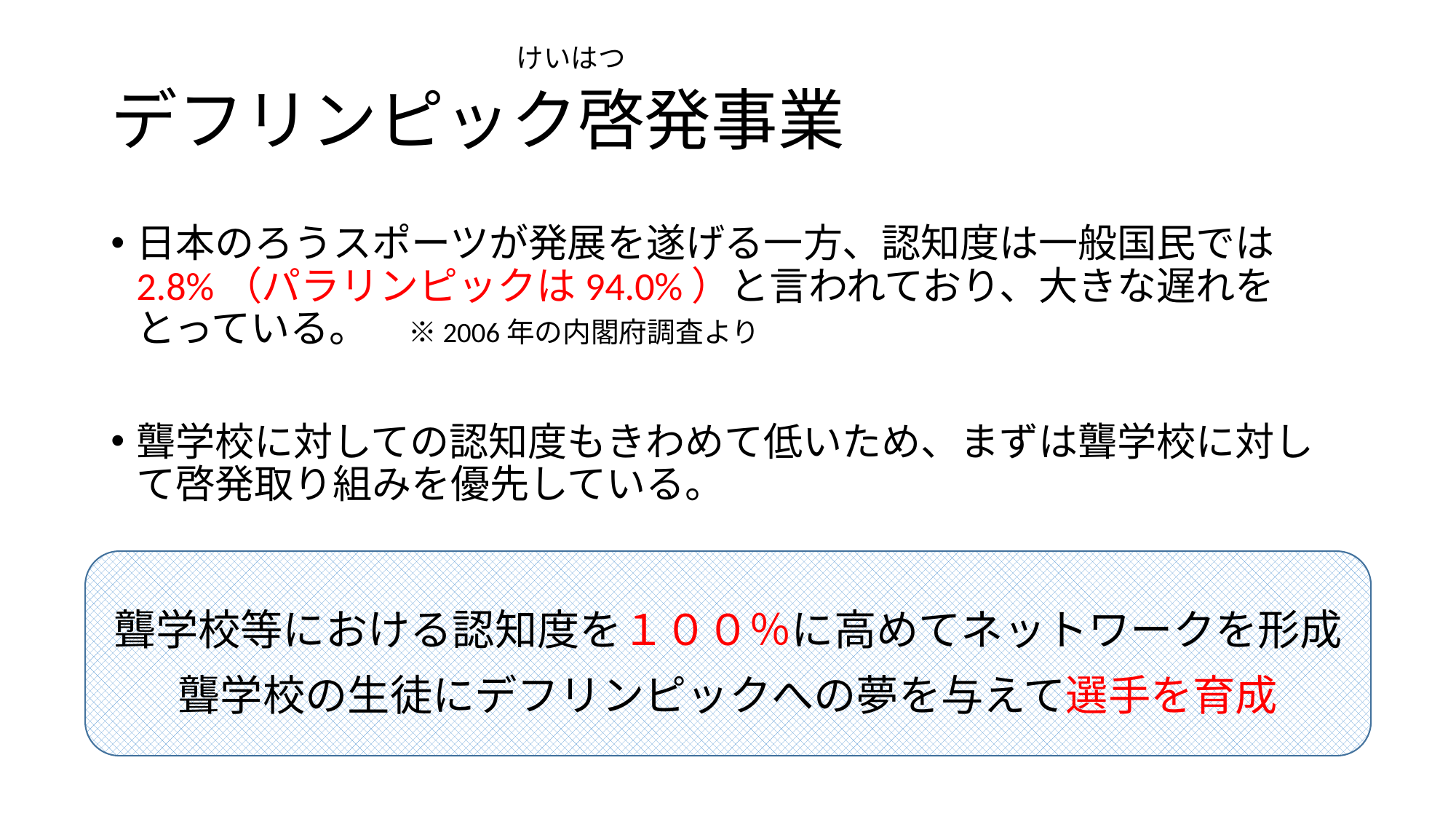

けいはつ
# デフリンピック啓発事業
日本のろうスポーツが発展を遂げる一方、認知度は一般国民では2.8%（パラリンピックは94.0%）と言われており、大きな遅れをとっている。　※2006年の内閣府調査より

聾学校に対しての認知度もきわめて低いため、まずは聾学校に対して啓発取り組みを優先している。

聾学校等における認知度を１００％に高めてネットワークを形成
聾学校の生徒にデフリンピックへの夢を与えて選手を育成